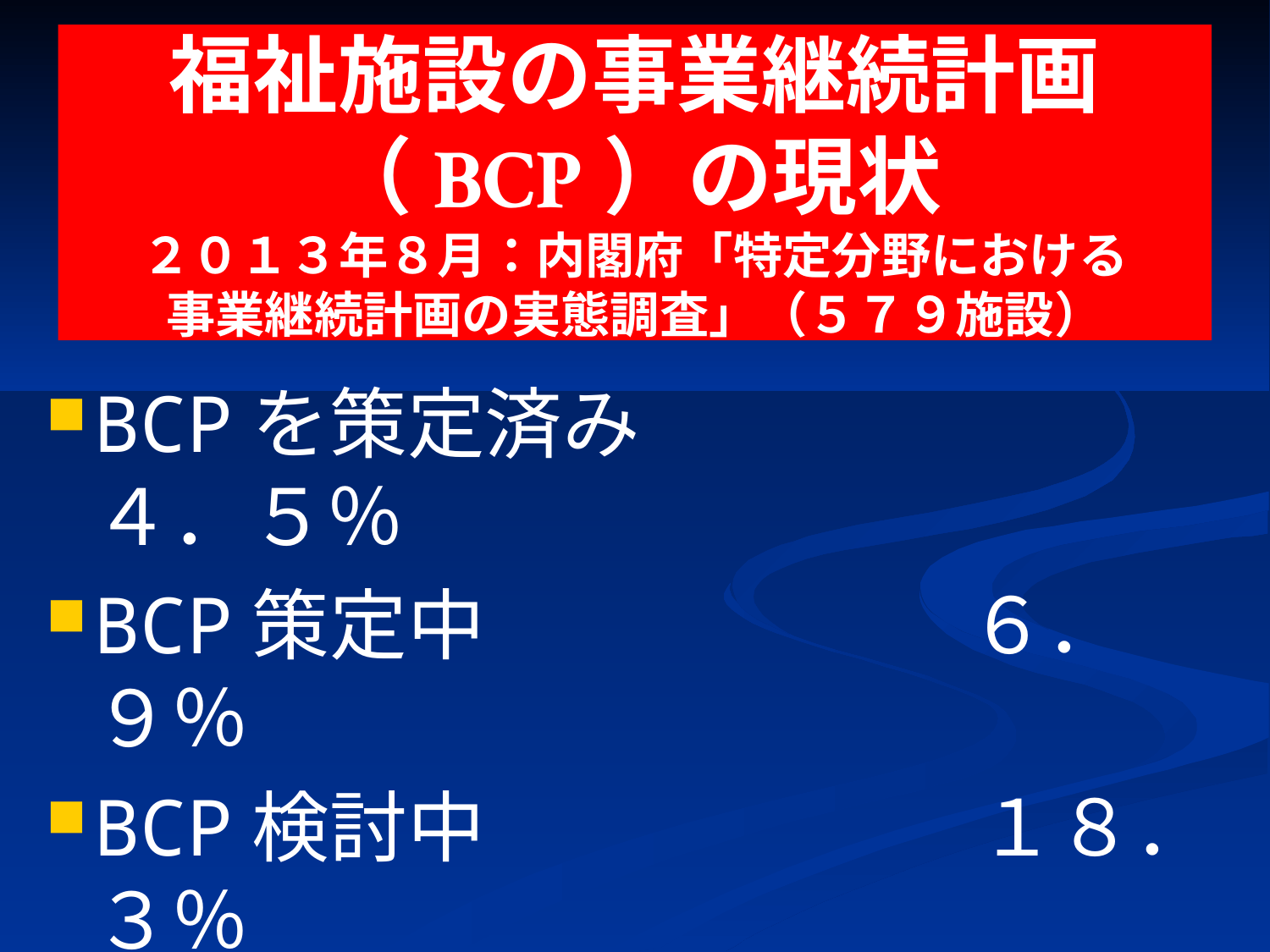

# 福祉施設の事業継続計画（BCP）の現状 ２０１３年８月：内閣府「特定分野における 事業継続計画の実態調査」（５７９施設）
BCPを策定済み　　　　　　　４．５％
BCP策定中　　　　　　 ６．９％
BCP検討中　　　               １８．３％
BCP策定の予定なし　  29.2％
BCPを知らない　    　40.9％